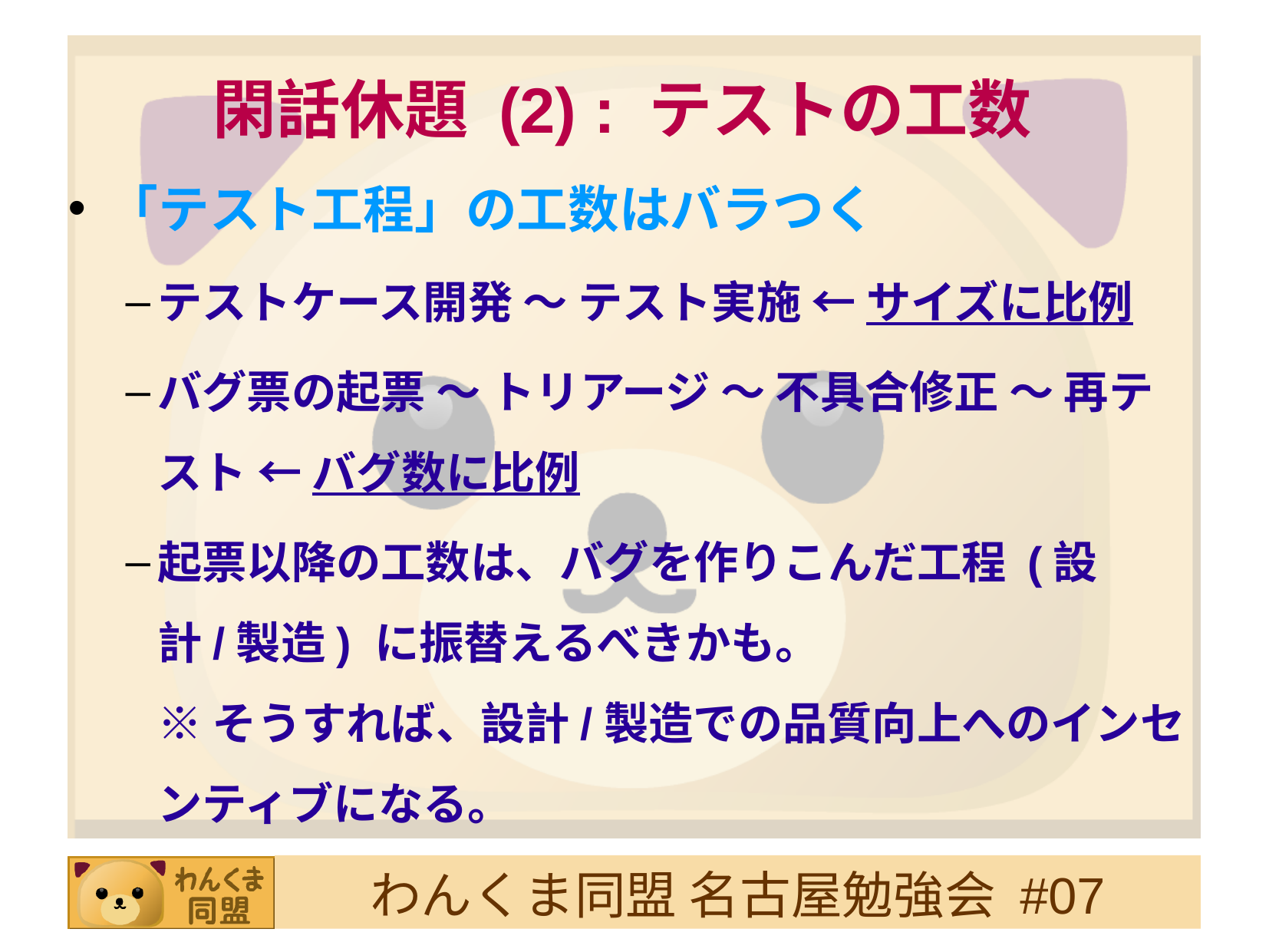

# 閑話休題 (2) : テストの工数
「テスト工程」の工数はバラつく
テストケース開発 ～ テスト実施 ← サイズに比例
バグ票の起票 ～ トリアージ ～ 不具合修正 ～ 再テスト ← バグ数に比例
起票以降の工数は、バグを作りこんだ工程 (設計/製造) に振替えるべきかも。
※ そうすれば、設計/製造での品質向上へのインセンティブになる。